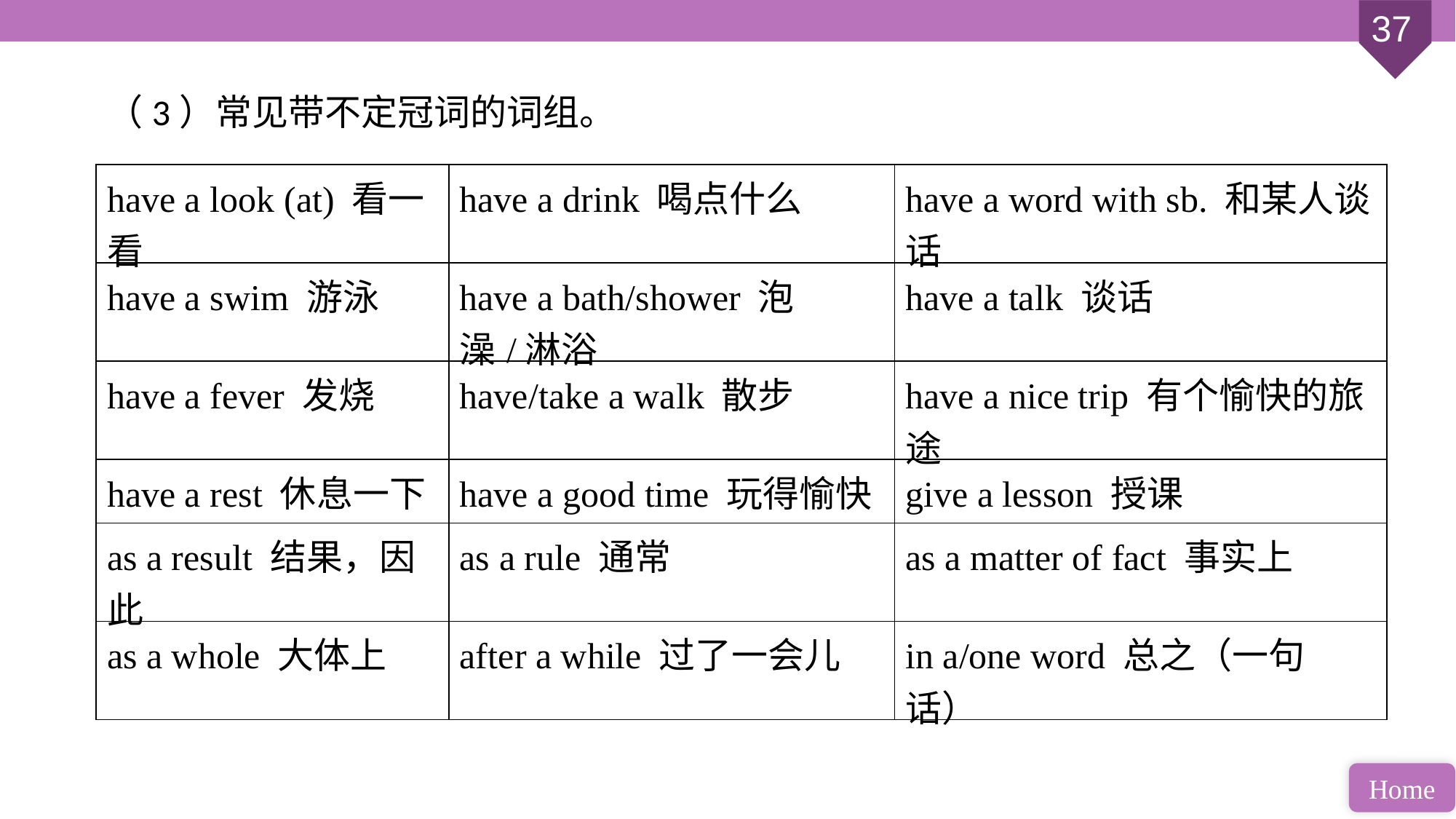

（3）常见带不定冠词的词组。
| have a look (at) 看一看 | have a drink 喝点什么 | have a word with sb. 和某人谈话 |
| --- | --- | --- |
| have a swim 游泳 | have a bath/shower 泡澡/淋浴 | have a talk 谈话 |
| have a fever 发烧 | have/take a walk 散步 | have a nice trip 有个愉快的旅途 |
| have a rest 休息一下 | have a good time 玩得愉快 | give a lesson 授课 |
| as a result 结果，因此 | as a rule 通常 | as a matter of fact 事实上 |
| as a whole 大体上 | after a while 过了一会儿 | in a/one word 总之（一句话） |